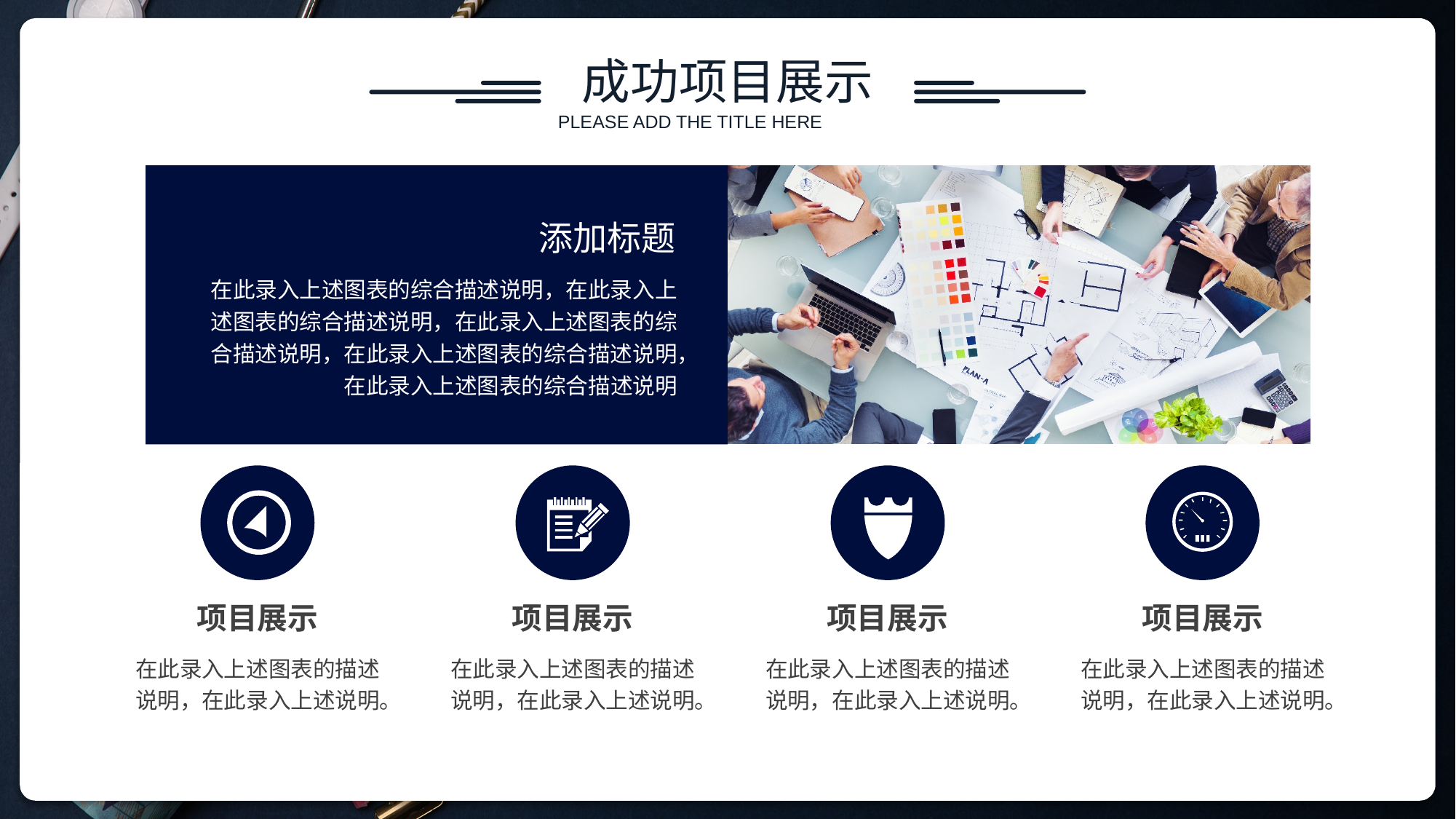

成功项目展示
PLEASE ADD THE TITLE HERE

添加标题
在此录入上述图表的综合描述说明，在此录入上述图表的综合描述说明，在此录入上述图表的综合描述说明，在此录入上述图表的综合描述说明，在此录入上述图表的综合描述说明

项目展示
项目展示
项目展示
项目展示
在此录入上述图表的描述说明，在此录入上述说明。
在此录入上述图表的描述说明，在此录入上述说明。
在此录入上述图表的描述说明，在此录入上述说明。
在此录入上述图表的描述说明，在此录入上述说明。